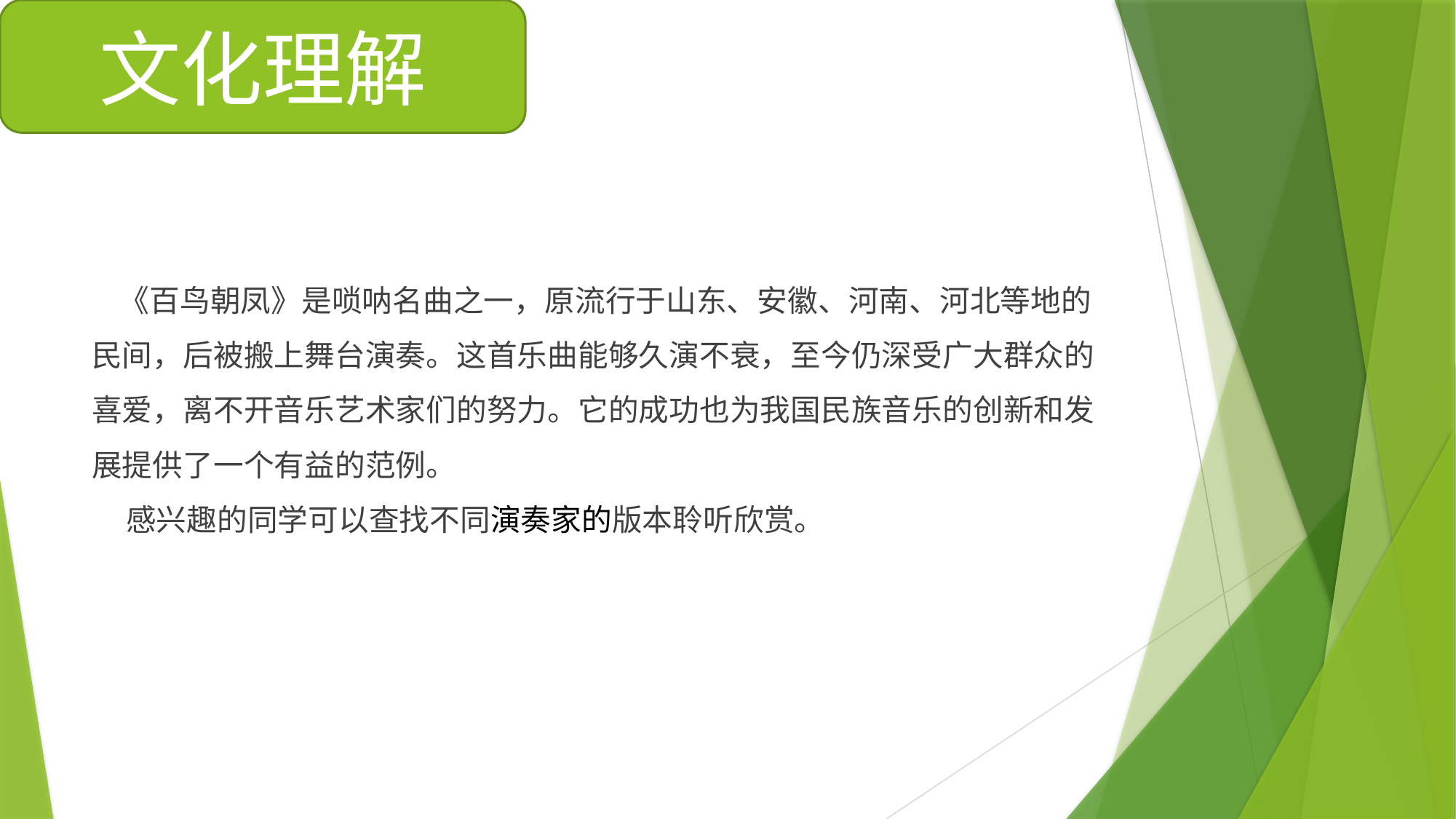

文化理解
   《百鸟朝凤》是唢呐名曲之一，原流行于山东、安徽、河南、河北等地的民间，后被搬上舞台演奏。这首乐曲能够久演不衰，至今仍深受广大群众的喜爱，离不开音乐艺术家们的努力。它的成功也为我国民族音乐的创新和发展提供了一个有益的范例。
    感兴趣的同学可以查找不同演奏家的版本聆听欣赏。